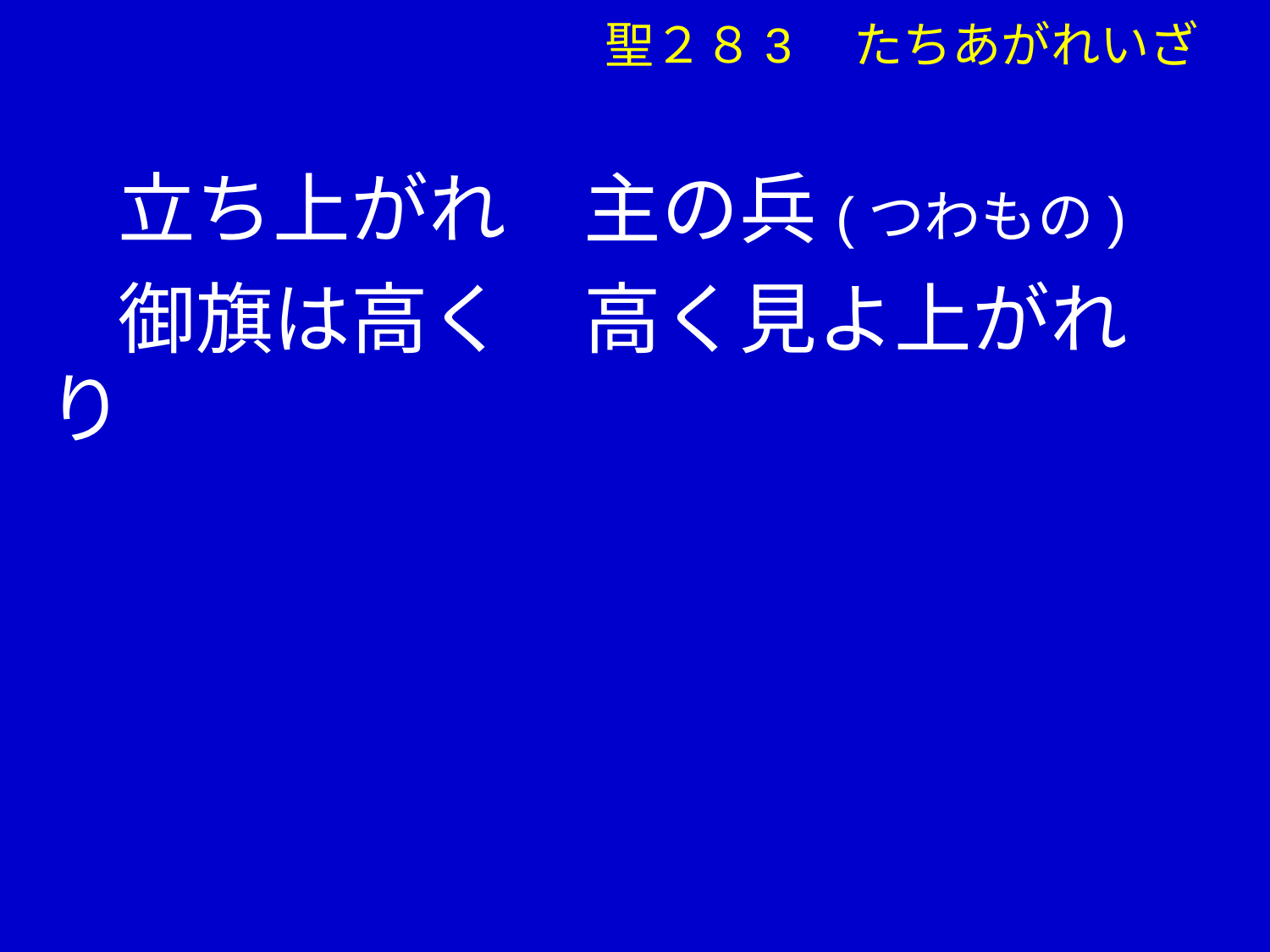

聖２８3　たちあがれいざ
   立ち上がれ　主の兵(つわもの)
   御旗は高く　高く見よ上がれり